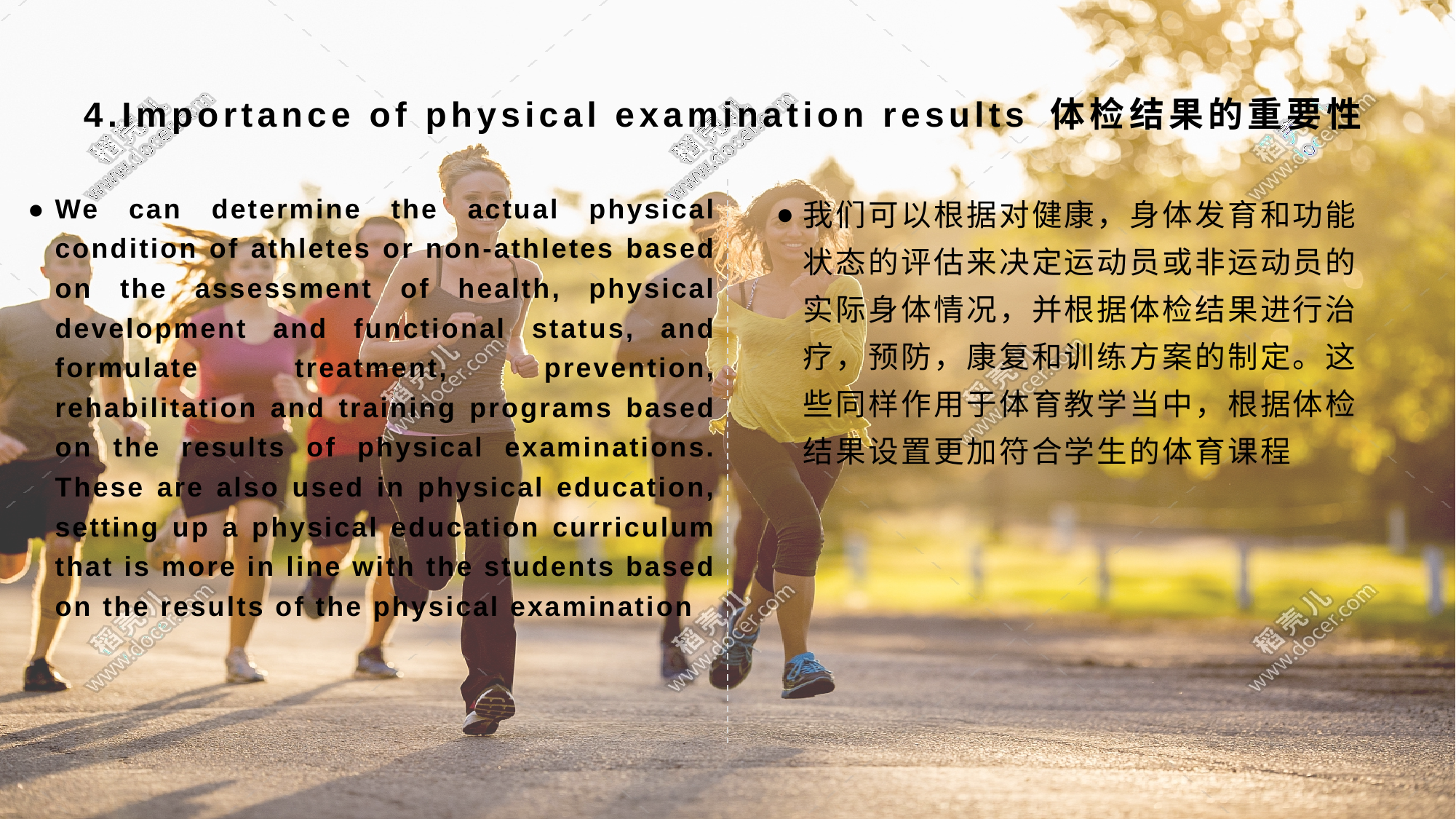

# 4.Importance of physical examination results 体检结果的重要性
We can determine the actual physical condition of athletes or non-athletes based on the assessment of health, physical development and functional status, and formulate treatment, prevention, rehabilitation and training programs based on the results of physical examinations. These are also used in physical education, setting up a physical education curriculum that is more in line with the students based on the results of the physical examination
我们可以根据对健康，身体发育和功能状态的评估来决定运动员或非运动员的实际身体情况，并根据体检结果进行治疗，预防，康复和训练方案的制定。这些同样作用于体育教学当中，根据体检结果设置更加符合学生的体育课程